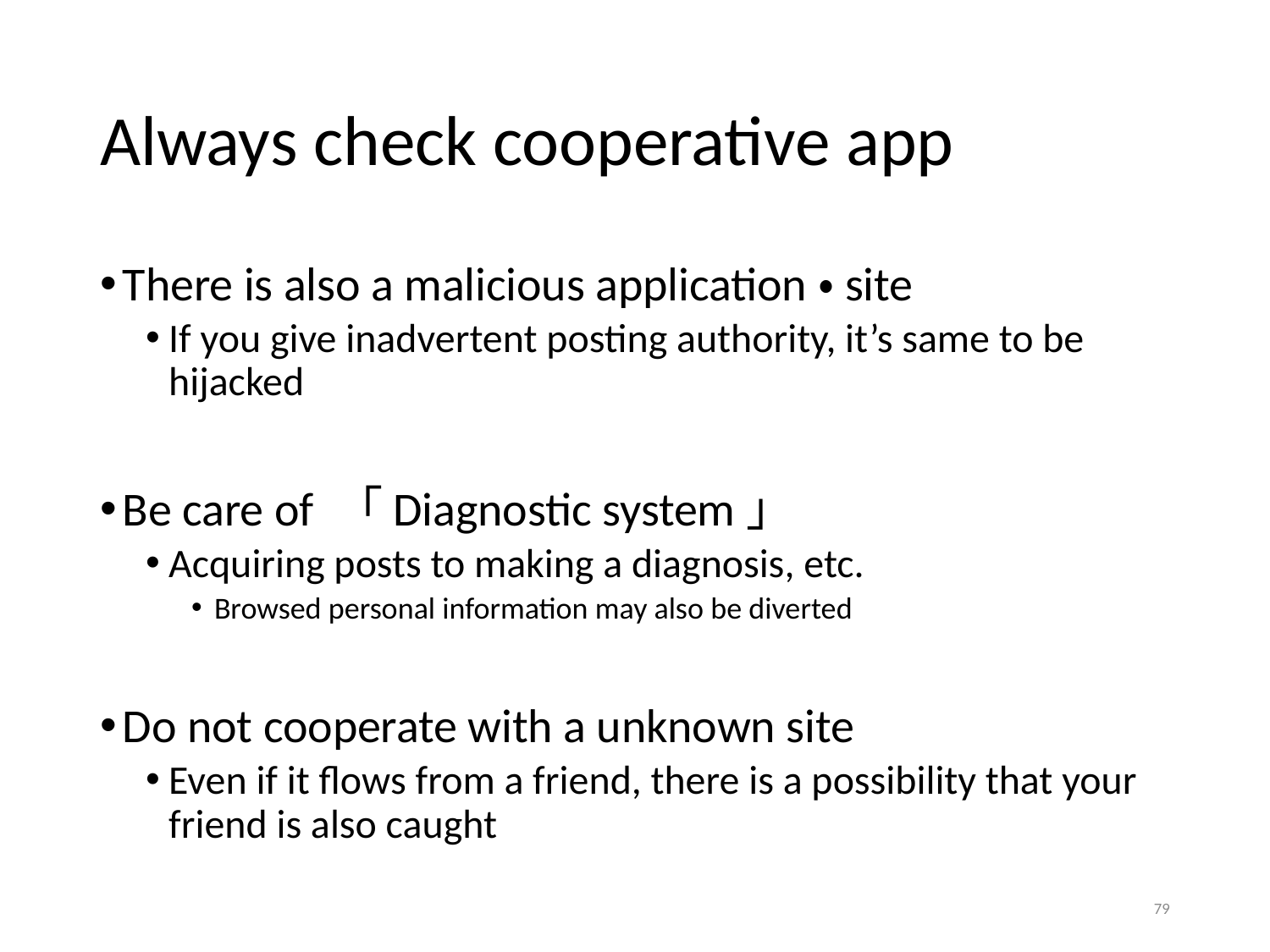

# Always check cooperative app
There is also a malicious application・site
If you give inadvertent posting authority, it’s same to be hijacked

Be care of 「Diagnostic system」
Acquiring posts to making a diagnosis, etc.
Browsed personal information may also be diverted

Do not cooperate with a unknown site
Even if it flows from a friend, there is a possibility that your friend is also caught
79